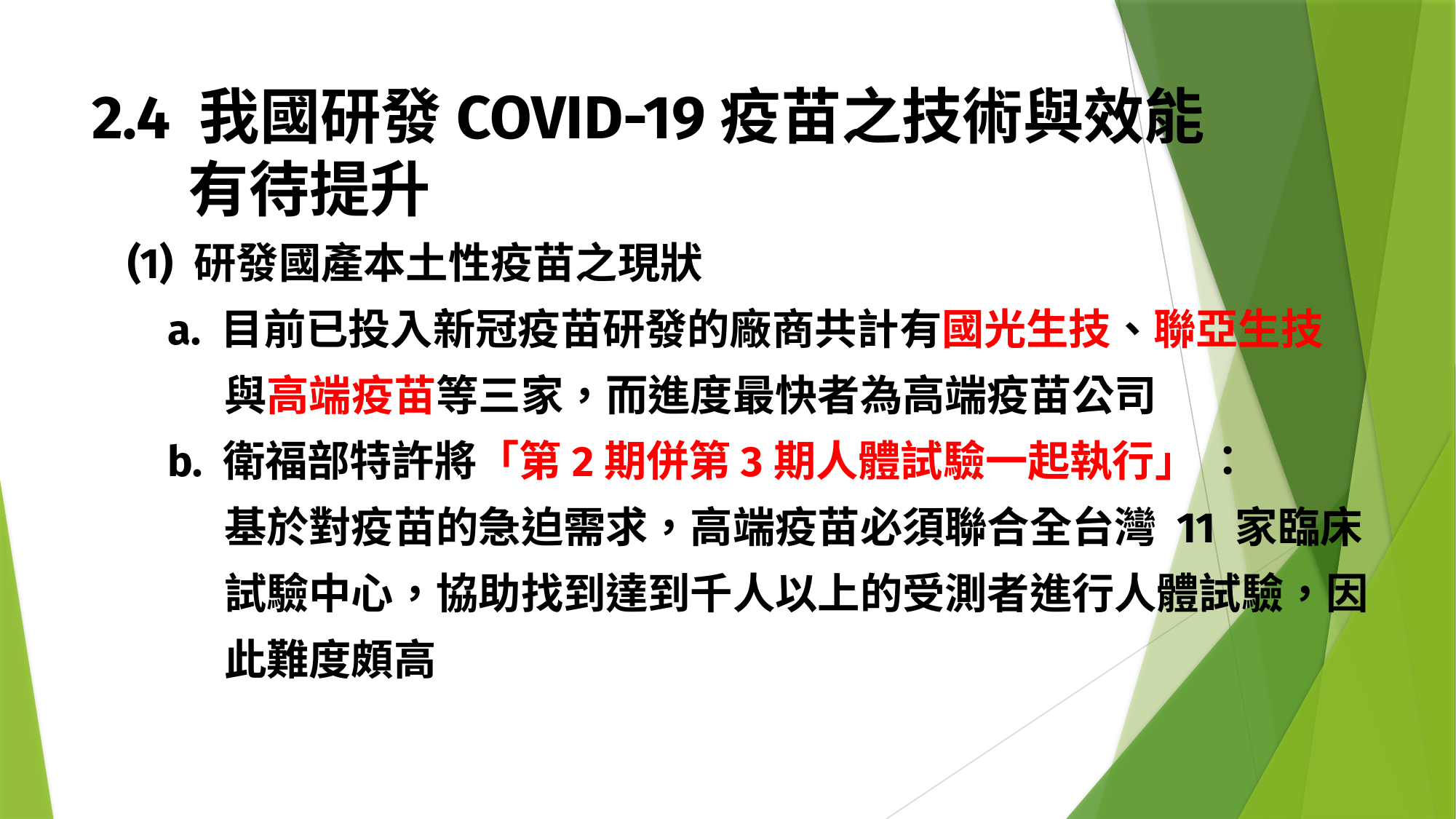

# 2.4 我國研發COVID-19疫苗之技術與效能 有待提升
(1) 研發國產本土性疫苗之現狀
    a. 目前已投入新冠疫苗研發的廠商共計有國光生技、聯亞生技
         與高端疫苗等三家，而進度最快者為高端疫苗公司
    b. 衛福部特許將「第2期併第3期人體試驗一起執行」 ：
         基於對疫苗的急迫需求，高端疫苗必須聯合全台灣 11 家臨床
         試驗中心，協助找到達到千人以上的受測者進行人體試驗，因
         此難度頗高